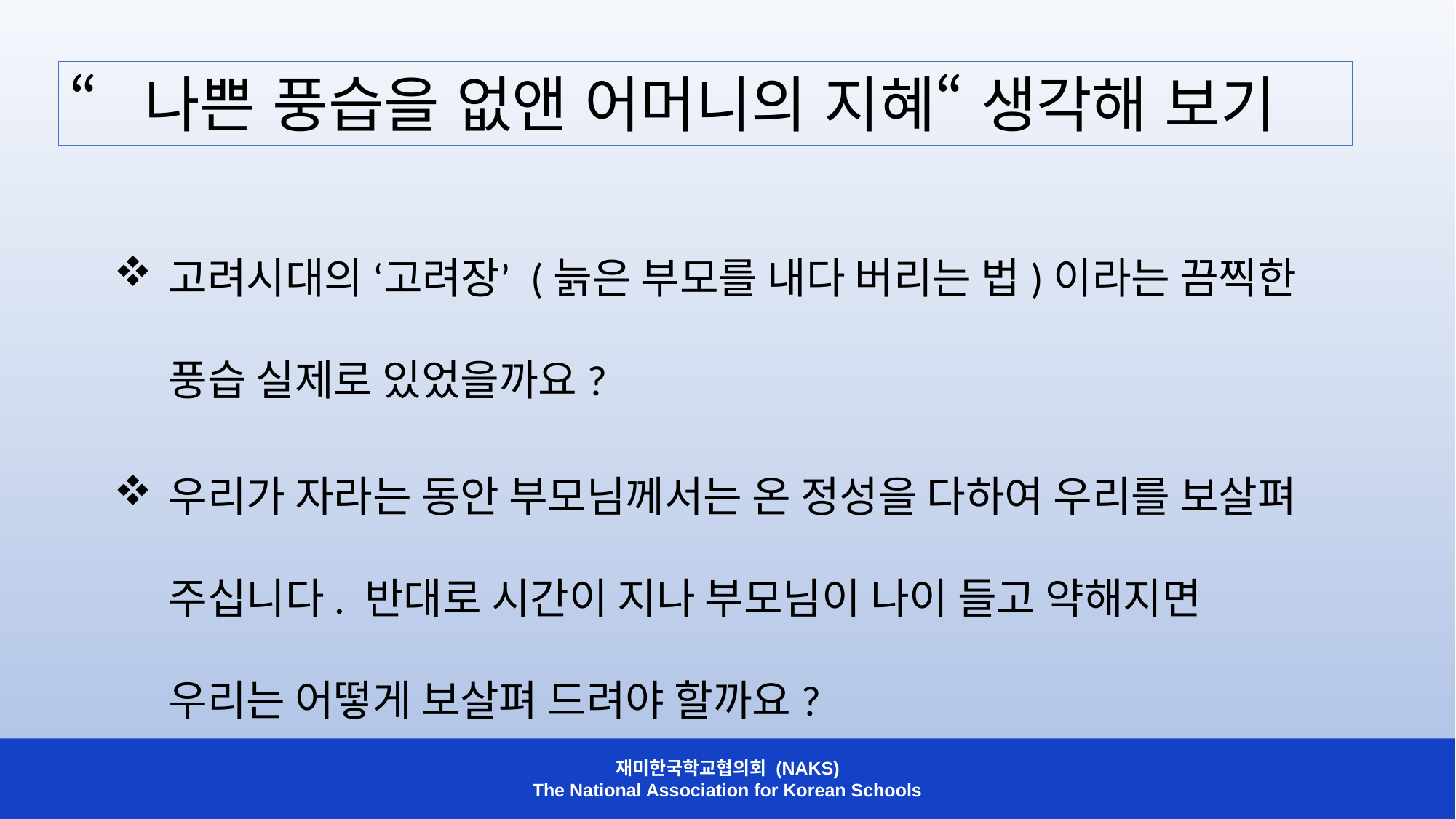

“나쁜 풍습을 없앤 어머니의 지혜“ 생각해 보기
고려시대의 ‘고려장’ (늙은 부모를 내다 버리는 법)이라는 끔찍한 풍습 실제로 있었을까요?
우리가 자라는 동안 부모님께서는 온 정성을 다하여 우리를 보살펴 주십니다. 반대로 시간이 지나 부모님이 나이 들고 약해지면 우리는 어떻게 보살펴 드려야 할까요?

재미한국학교협의회 (NAKS)
The National Association for Korean Schools